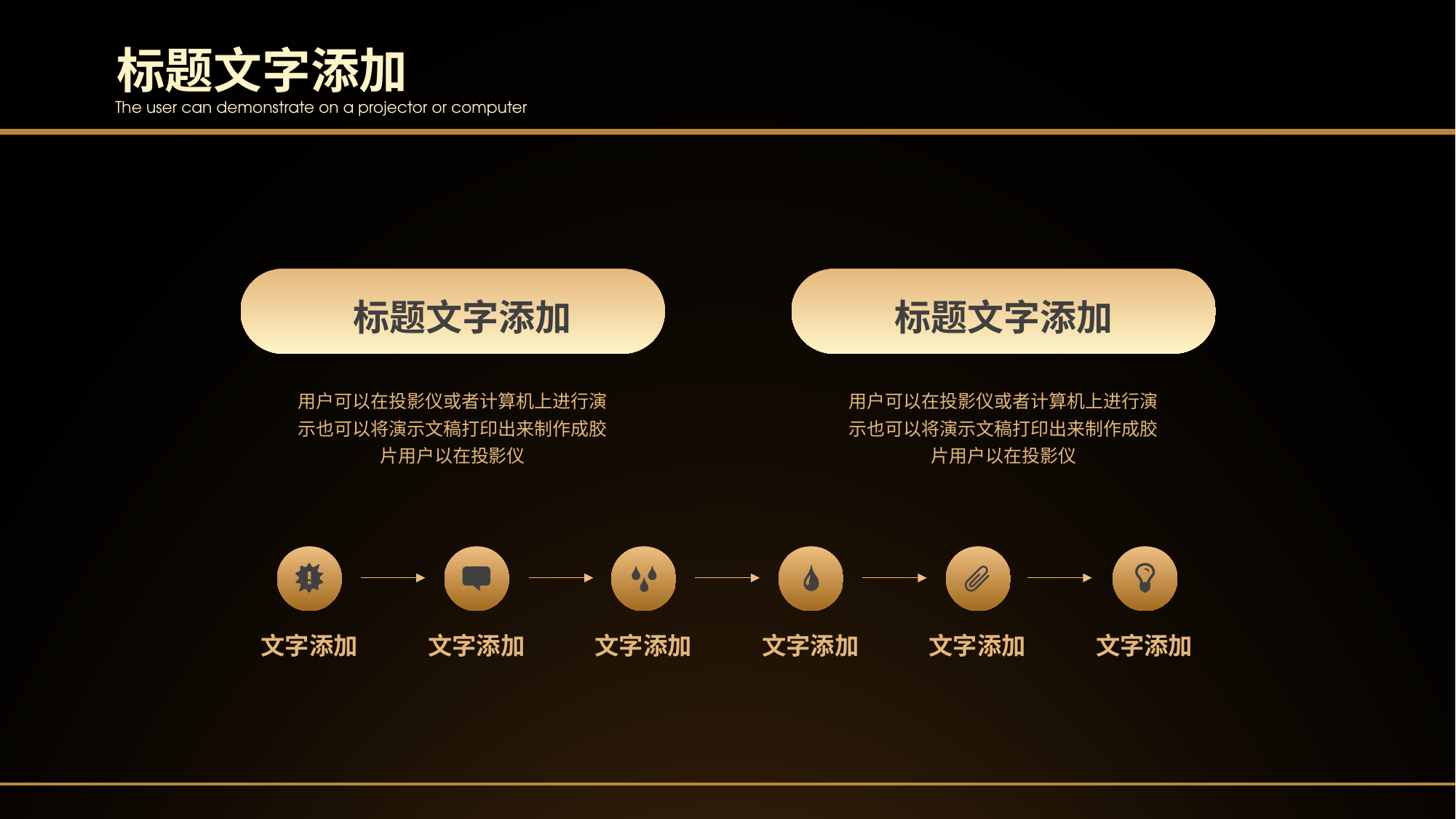

标题文字添加
The user can demonstrate on a projector or computer

标题文字添加

标题文字添加
用户可以在投影仪或者计算机上进行演示也可以将演示文稿打印出来制作成胶片用户以在投影仪
用户可以在投影仪或者计算机上进行演示也可以将演示文稿打印出来制作成胶片用户以在投影仪

文字添加
文字添加
文字添加
文字添加
文字添加
文字添加